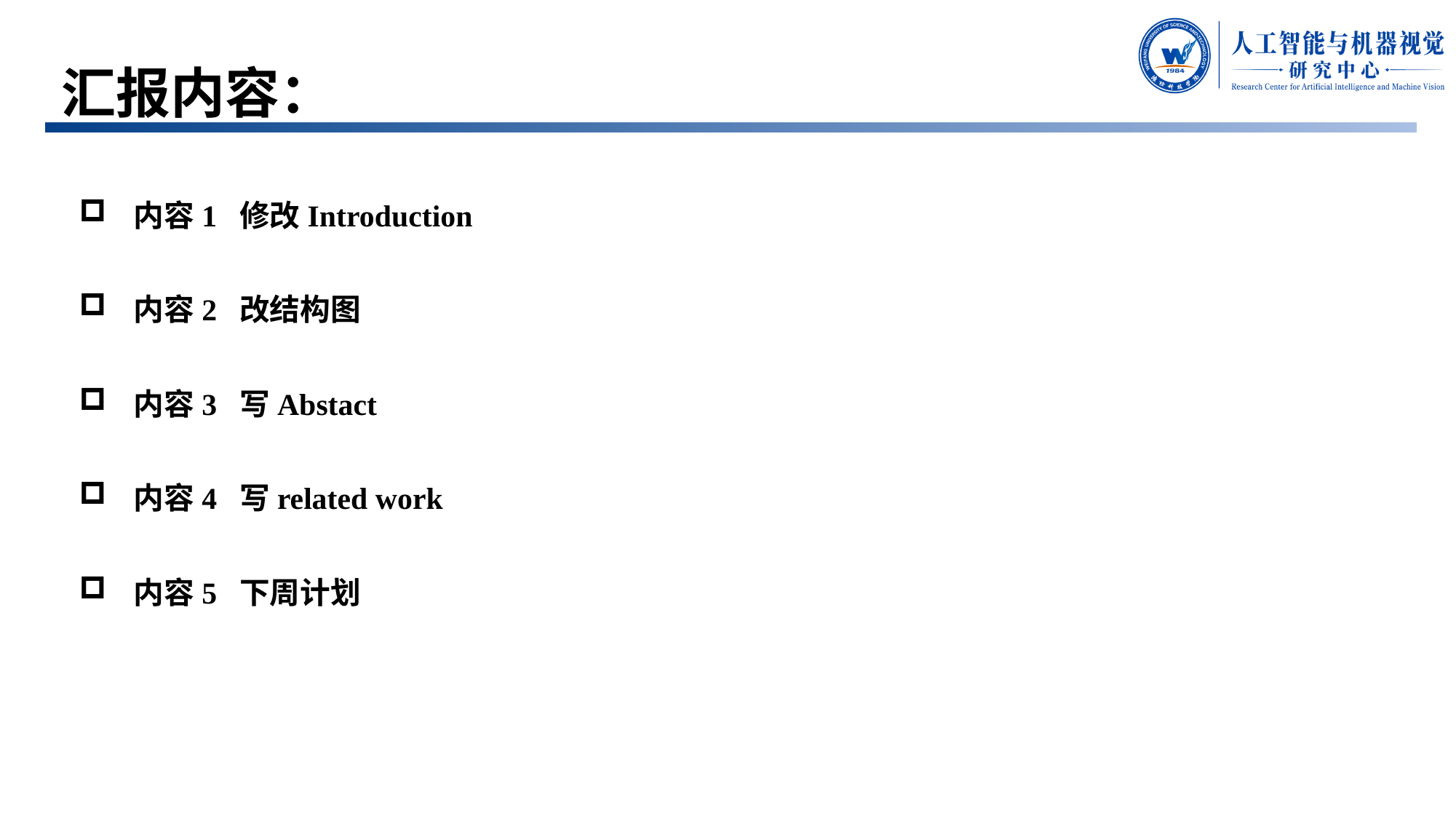

# 汇报内容：
内容1  修改Introduction
内容2  改结构图
内容3  写Abstact
内容4  写related work
内容5  下周计划